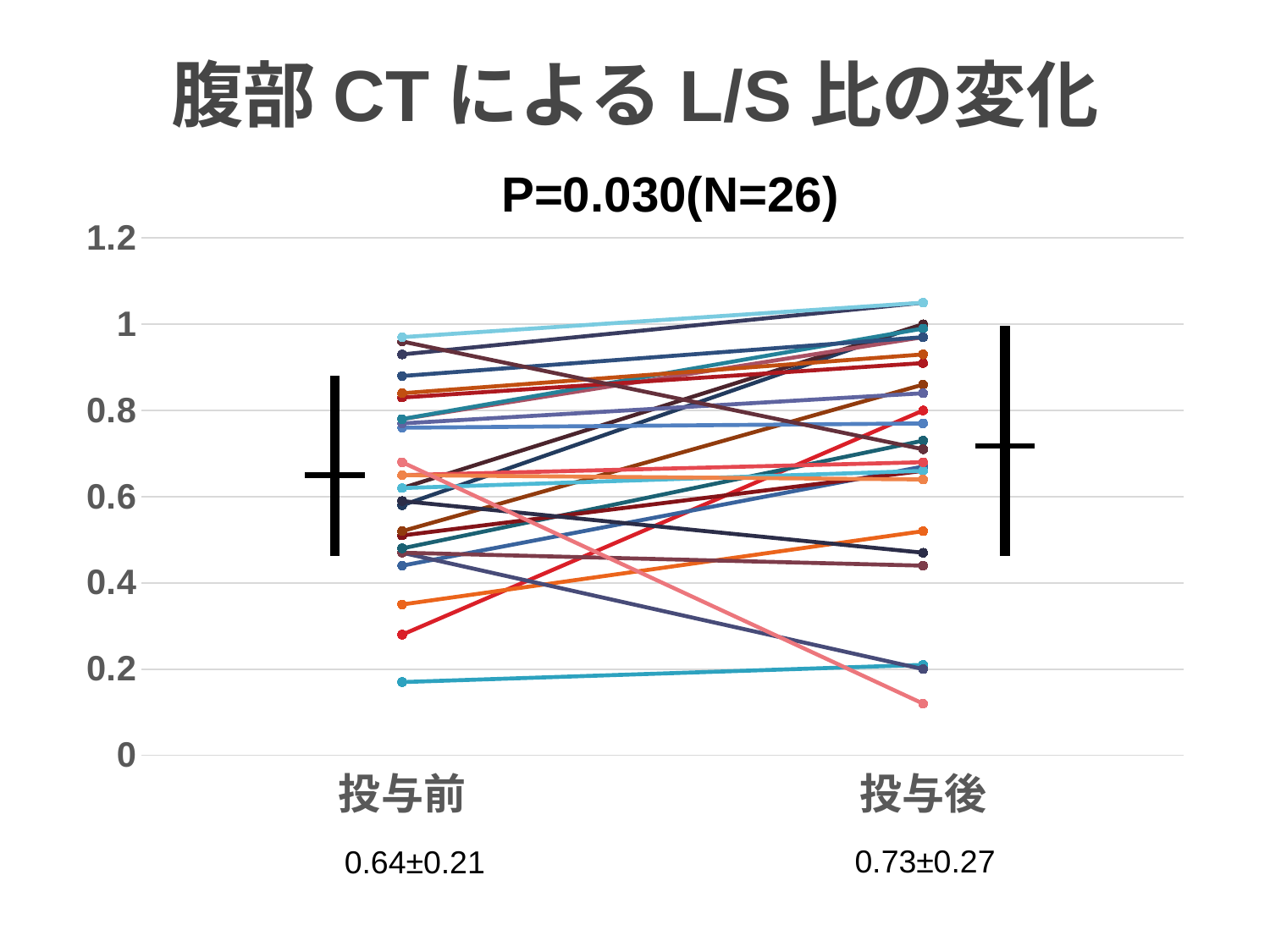

# 腹部CTによるL/S比の変化
P=0.030(N=26)

### Chart

| Category |  |  |  |  |  |  |  |  |  |  |  |  |  |  |  |  |  |  |  |  |  |  |  |  |  |  |
|---|---|---|---|---|---|---|---|---|---|---|---|---|---|---|---|---|---|---|---|---|---|---|---|---|---|---|
| 投与前 | 0.17 | 0.28 | 0.35 | 0.44 | 0.47 | 0.47 | 0.48 | 0.51 | 0.52 | 0.58 | 0.59 | 0.62 | 0.62 | 0.65 | 0.65 | 0.76 | 0.77 | 0.78 | 0.78 | 0.83 | 0.84 | 0.88 | 0.93 | 0.96 | 0.97 | 0.68 |
| 投与後 | 0.21 | 0.8 | 0.52 | 0.67 | 0.2 | 0.44 | 0.73 | 0.66 | 0.86 | 1.0 | 0.47 | 1.0 | 0.66 | 0.68 | 0.64 | 0.77 | 0.84 | 0.97 | 0.99 | 0.91 | 0.93 | 0.97 | 1.05 | 0.71 | 1.05 | 0.12 |
0.73±0.27
0.64±0.21